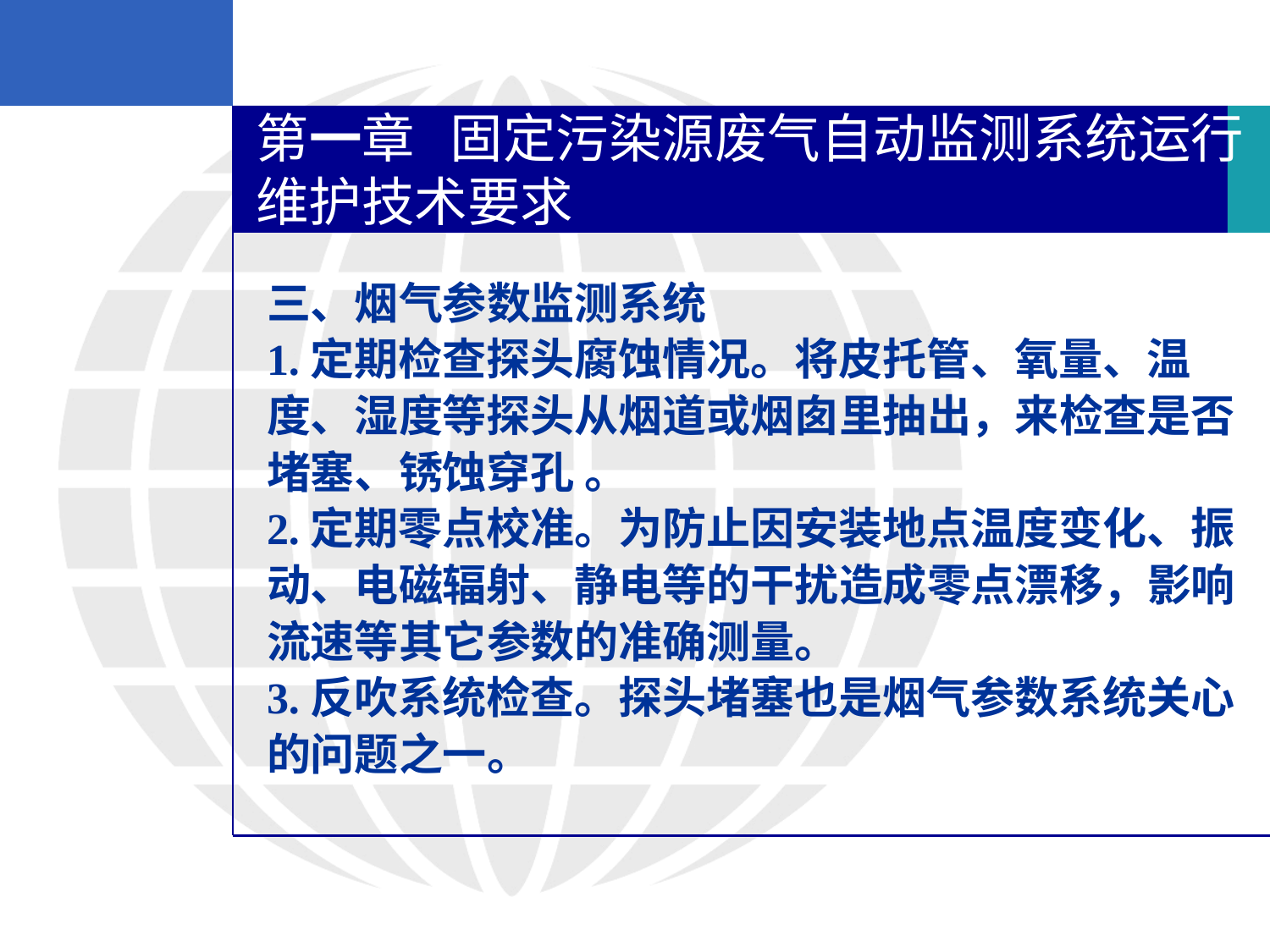

第一章   固定污染源废气自动监测系统运行维护技术要求
三、烟气参数监测系统
1.定期检查探头腐蚀情况。将皮托管、氧量、温
度、湿度等探头从烟道或烟囱里抽出，来检查是否
堵塞、锈蚀穿孔 。
2.定期零点校准。为防止因安装地点温度变化、振
动、电磁辐射、静电等的干扰造成零点漂移，影响
流速等其它参数的准确测量。
3.反吹系统检查。探头堵塞也是烟气参数系统关心
的问题之一。